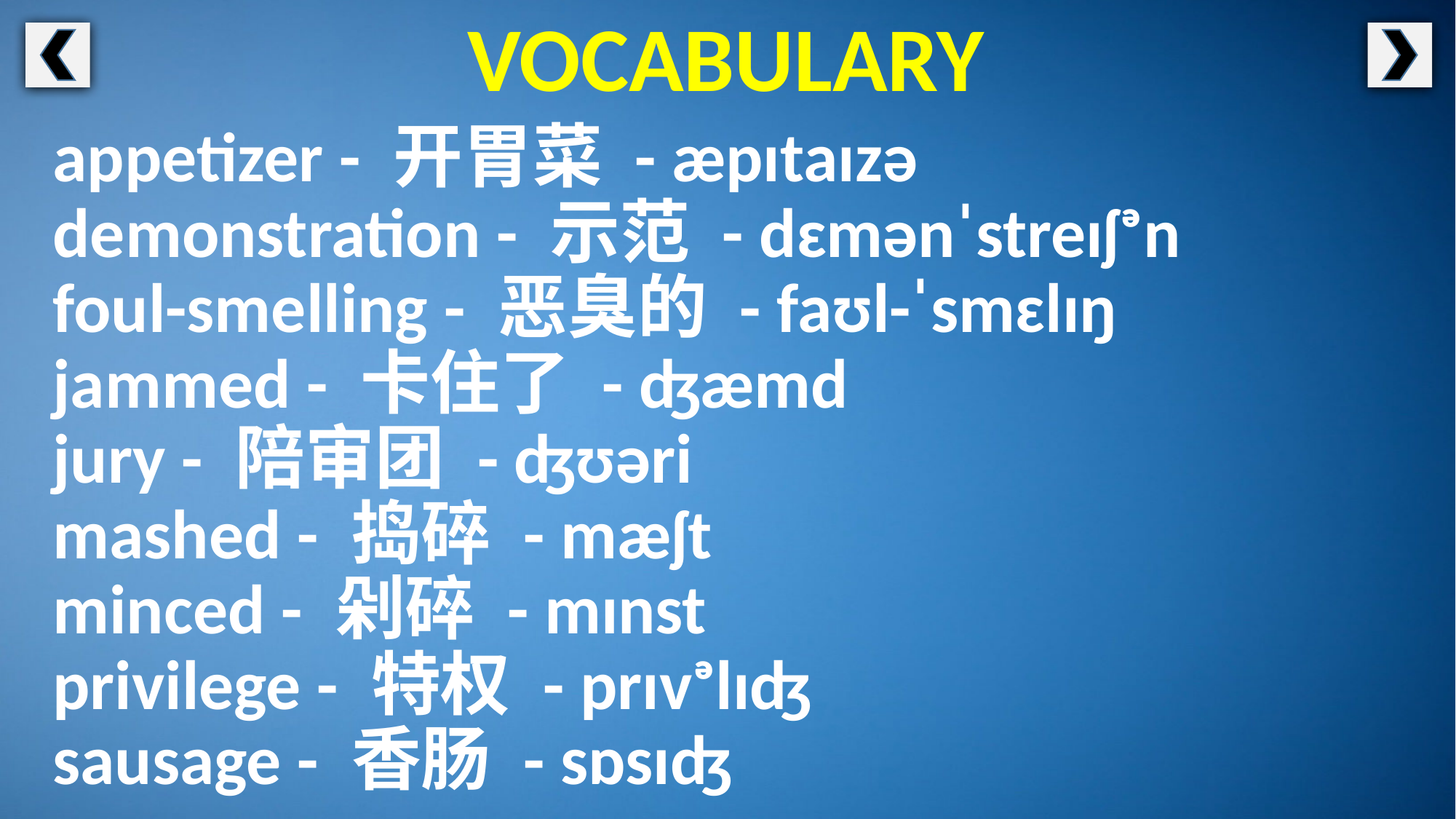

VOCABULARY
appetizer - 开胃菜 - æpɪtaɪzə
demonstration - 示范 - dɛmənˈstreɪʃᵊn
foul-smelling - 恶臭的 - faʊl-ˈsmɛlɪŋ
jammed - 卡住了 - ʤæmd
jury - 陪审团 - ʤʊəri
mashed - 捣碎 - mæʃt
minced - 剁碎 - mɪnst
privilege - 特权 - prɪvᵊlɪʤ
sausage - 香肠 - sɒsɪʤ